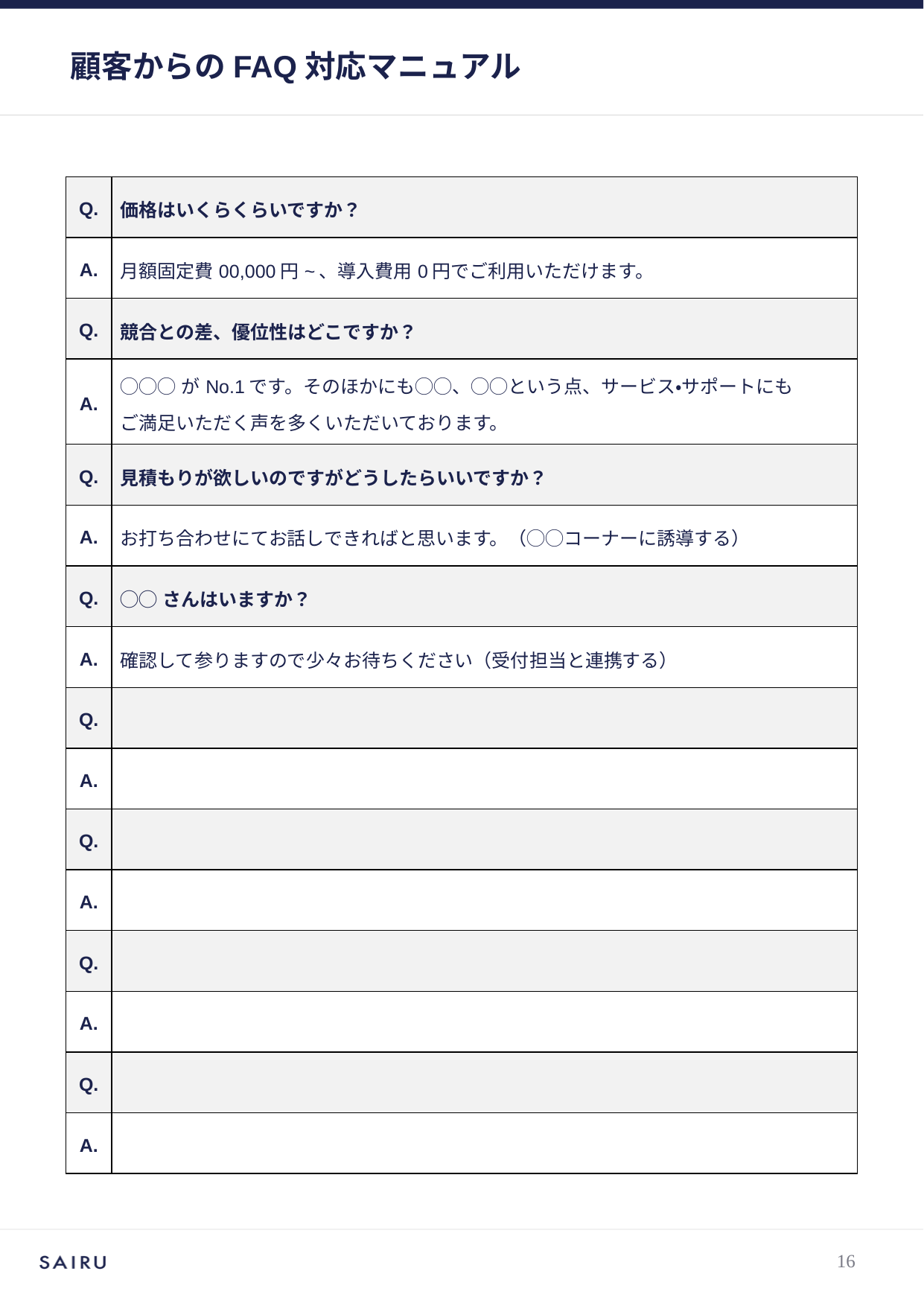

# 顧客からのFAQ対応マニュアル
| Q. | 価格はいくらくらいですか？ |
| --- | --- |
| A. | 月額固定費00,000円~、導入費用0円でご利用いただけます。 |
| Q. | 競合との差、優位性はどこですか？ |
| A. | ◯◯◯がNo.1です。そのほかにも◯◯、◯◯という点、サービス・サポートにも ご満足いただく声を多くいただいております。 |
| Q. | 見積もりが欲しいのですがどうしたらいいですか？ |
| A. | お打ち合わせにてお話しできればと思います。（◯◯コーナーに誘導する） |
| Q. | ◯◯さんはいますか？ |
| A. | 確認して参りますので少々お待ちください（受付担当と連携する） |
| Q. |  |
| A. |  |
| Q. |  |
| A. |  |
| Q. |  |
| A. |  |
| Q. |  |
| A. |  |
16